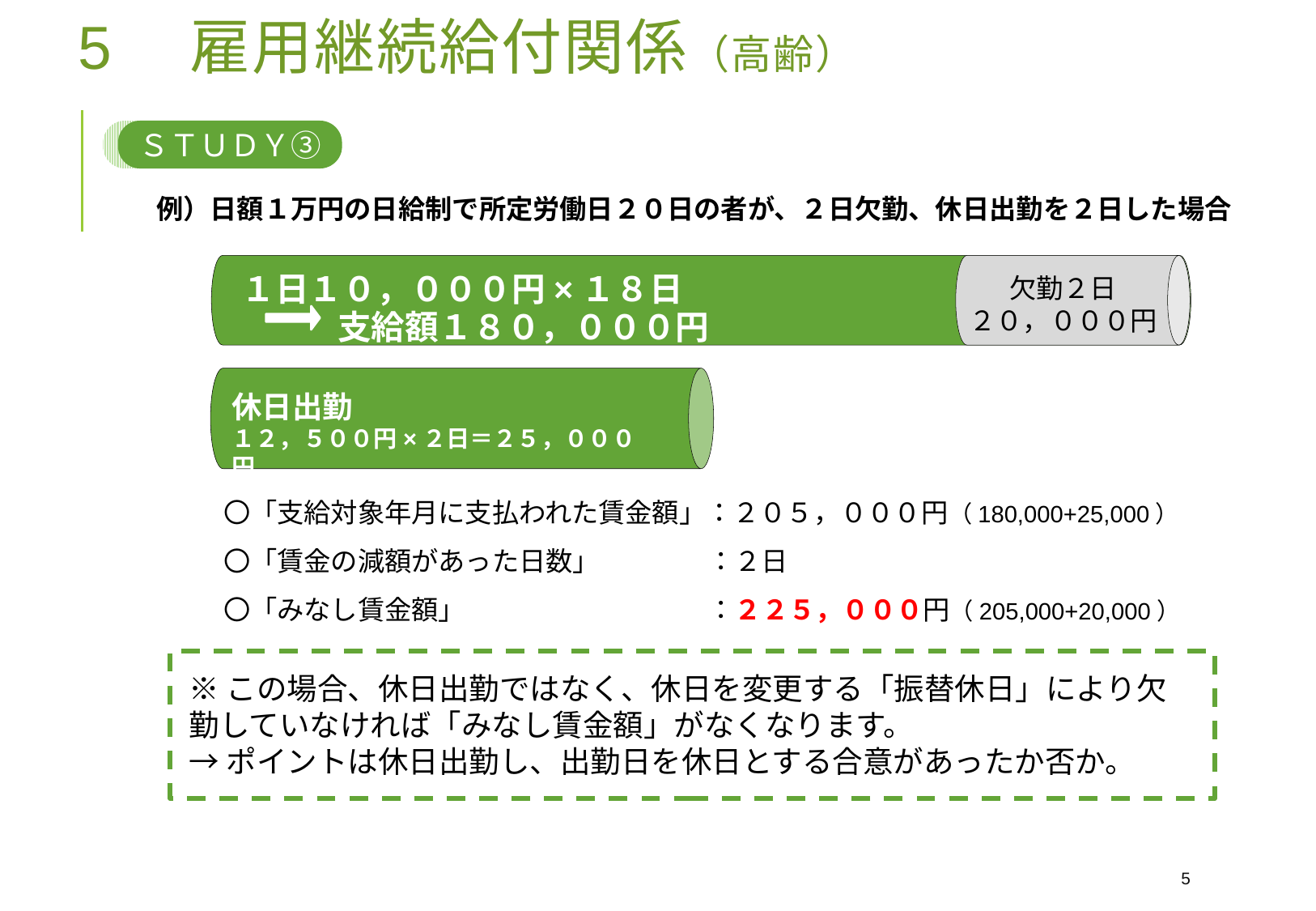

5　雇用継続給付関係（高齢）

ＳＴＵＤＹ③
例）日額１万円の日給制で所定労働日２０日の者が、２日欠勤、休日出勤を２日した場合

１日１０，０００円×１８日
欠勤２日
２０，０００円

支給額１８０，０００円

休日出勤
１２，５００円×２日＝２５，０００円
〇「支給対象年月に支払われた賃金額」：２０５，０００円（180,000+25,000）
〇「賃金の減額があった日数」　　　　：２日
〇「みなし賃金額」　　　　　　　　　：２２５，０００円（205,000+20,000）
※この場合、休日出勤ではなく、休日を変更する「振替休日」により欠勤していなければ「みなし賃金額」がなくなります。
→ポイントは休日出勤し、出勤日を休日とする合意があったか否か。
5